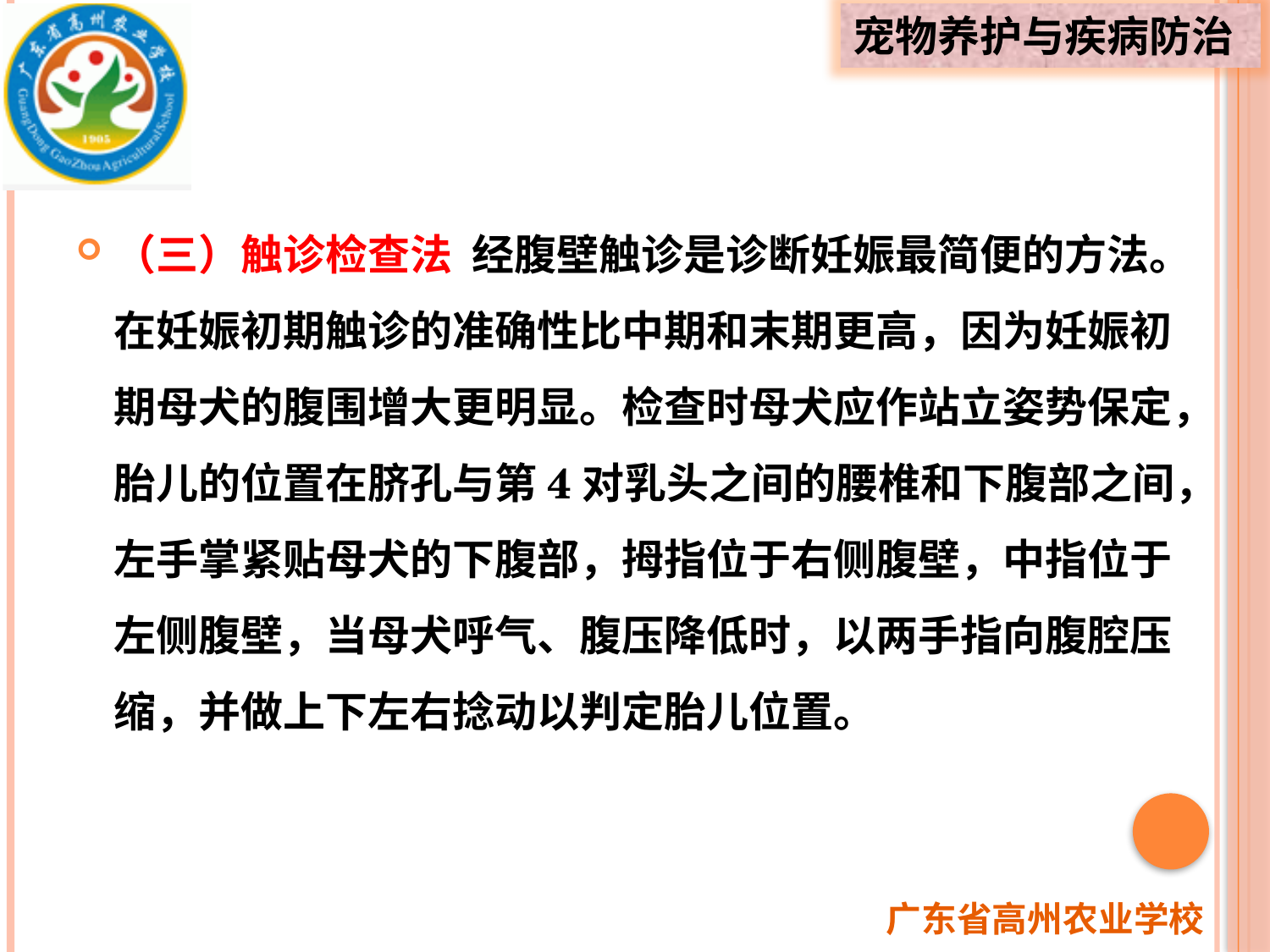

（三）触诊检查法  经腹壁触诊是诊断妊娠最简便的方法。在妊娠初期触诊的准确性比中期和末期更高，因为妊娠初期母犬的腹围增大更明显。检查时母犬应作站立姿势保定，胎儿的位置在脐孔与第4对乳头之间的腰椎和下腹部之间，左手掌紧贴母犬的下腹部，拇指位于右侧腹壁，中指位于左侧腹壁，当母犬呼气、腹压降低时，以两手指向腹腔压缩，并做上下左右捻动以判定胎儿位置。